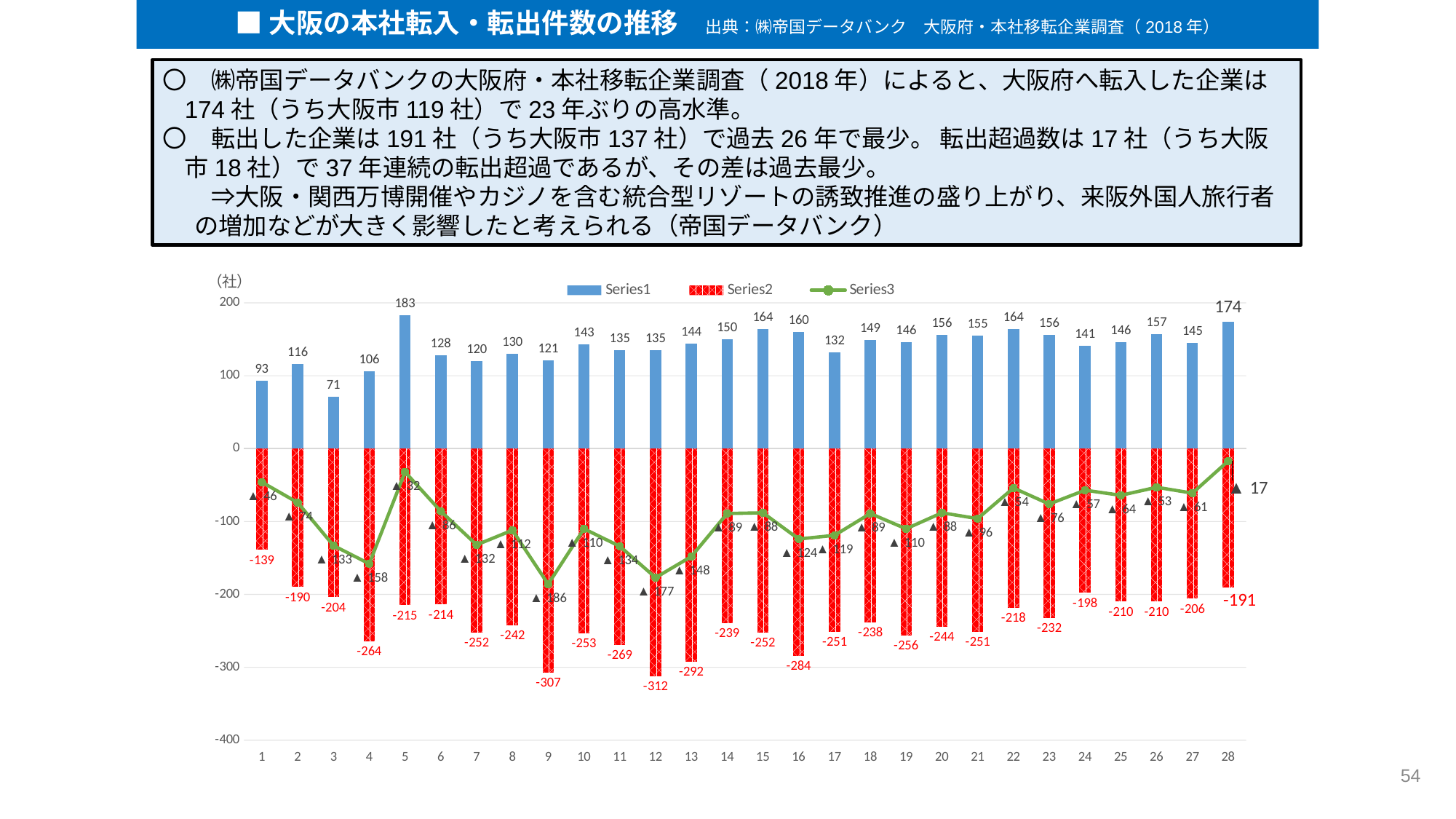

■大阪の本社転入・転出件数の推移　出典：㈱帝国データバンク　大阪府・本社移転企業調査（2018年）
〇　㈱帝国データバンクの大阪府・本社移転企業調査（2018年）によると、大阪府へ転入した企業は174社（うち大阪市119社）で23年ぶりの高水準。
〇　転出した企業は191社（うち大阪市137社）で過去26年で最少。 転出超過数は17社（うち大阪市18社）で37年連続の転出超過であるが、その差は過去最少。
　　⇒大阪・関西万博開催やカジノを含む統合型リゾートの誘致推進の盛り上がり、来阪外国人旅行者の増加などが大きく影響したと考えられる（帝国データバンク）

### Chart

| Category |  |  |  |
|---|---|---|---|
54